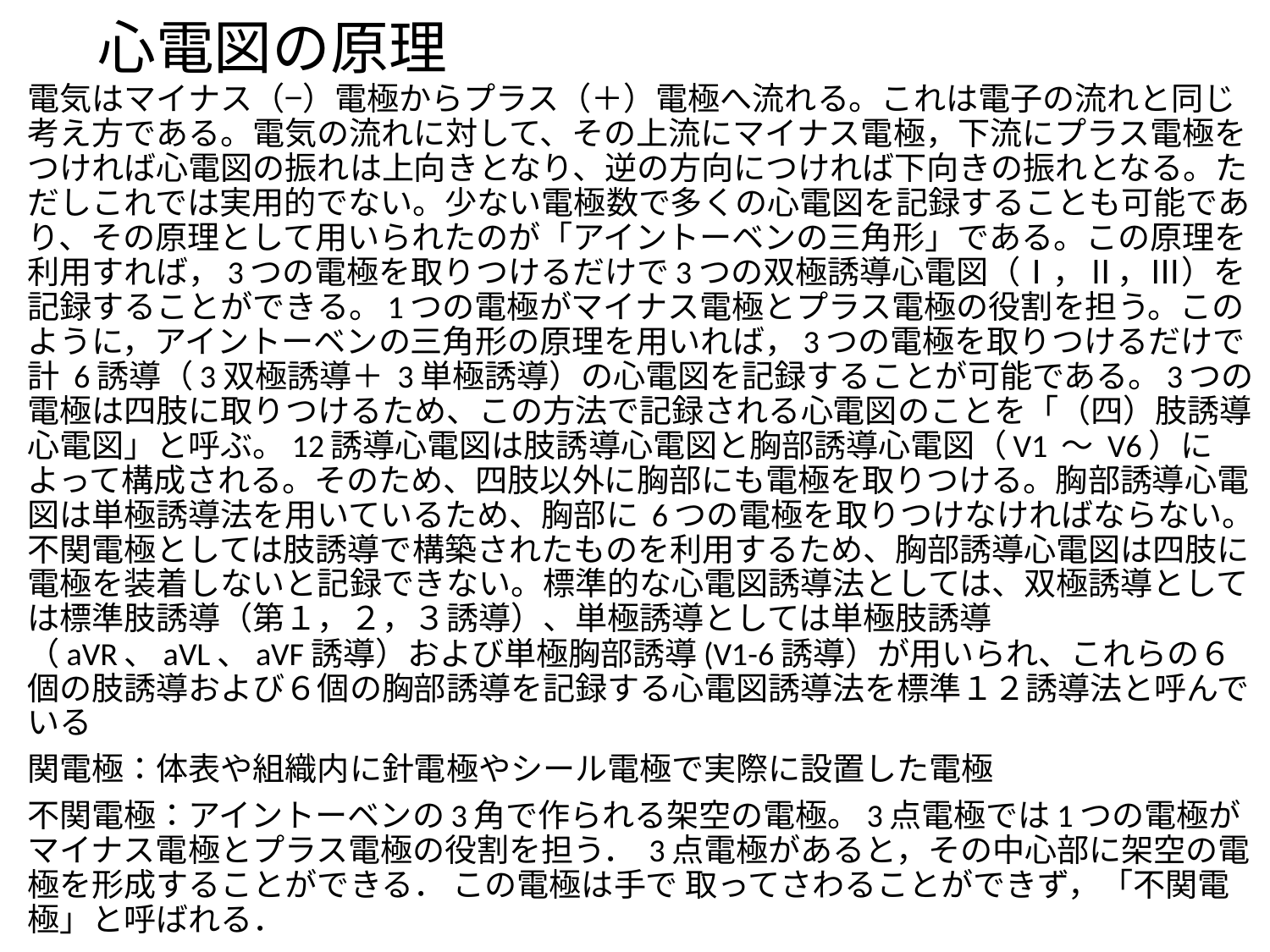

# 心電図の原理
電気はマイナス（−）電極からプラス（＋）電極へ流れる。これは電子の流れと同じ考え方である。電気の流れに対して、その上流にマイナス電極，下流にプラス電極をつければ心電図の振れは上向きとなり、逆の方向につければ下向きの振れとなる。ただしこれでは実用的でない。少ない電極数で多くの心電図を記録することも可能であり、その原理として用いられたのが「アイントーベンの三角形」である。この原理を利用すれば，3つの電極を取りつけるだけで3つの双極誘導心電図（Ⅰ，Ⅱ，Ⅲ）を記録することができる。1つの電極がマイナス電極とプラス電極の役割を担う。このように，アイントーベンの三角形の原理を用いれば，3つの電極を取りつけるだけで計 6誘導（3双極誘導＋ 3単極誘導）の心電図を記録することが可能である。3つの電極は四肢に取りつけるため、この方法で記録される心電図のことを「（四）肢誘導心電図」と呼ぶ。12誘導心電図は肢誘導心電図と胸部誘導心電図（V1 〜 V6）によって構成される。そのため、四肢以外に胸部にも電極を取りつける。胸部誘導心電図は単極誘導法を用いているため、胸部に 6つの電極を取りつけなければならない。不関電極としては肢誘導で構築されたものを利用するため、胸部誘導心電図は四肢に電極を装着しないと記録できない。標準的な心電図誘導法としては、双極誘導としては標準肢誘導（第１，２，３誘導）、単極誘導としては単極肢誘導（aVR、aVL、aVF誘導）および単極胸部誘導(V1-6誘導）が用いられ、これらの６個の肢誘導および６個の胸部誘導を記録する心電図誘導法を標準１２誘導法と呼んでいる
関電極：体表や組織内に針電極やシール電極で実際に設置した電極
不関電極：アイントーベンの3角で作られる架空の電極。3点電極では1つの電極がマイナス電極とプラス電極の役割を担う． 3点電極があると，その中心部に架空の電極を形成することができる． この電極は手で 取ってさわることができず，「不関電極」と呼ばれる．